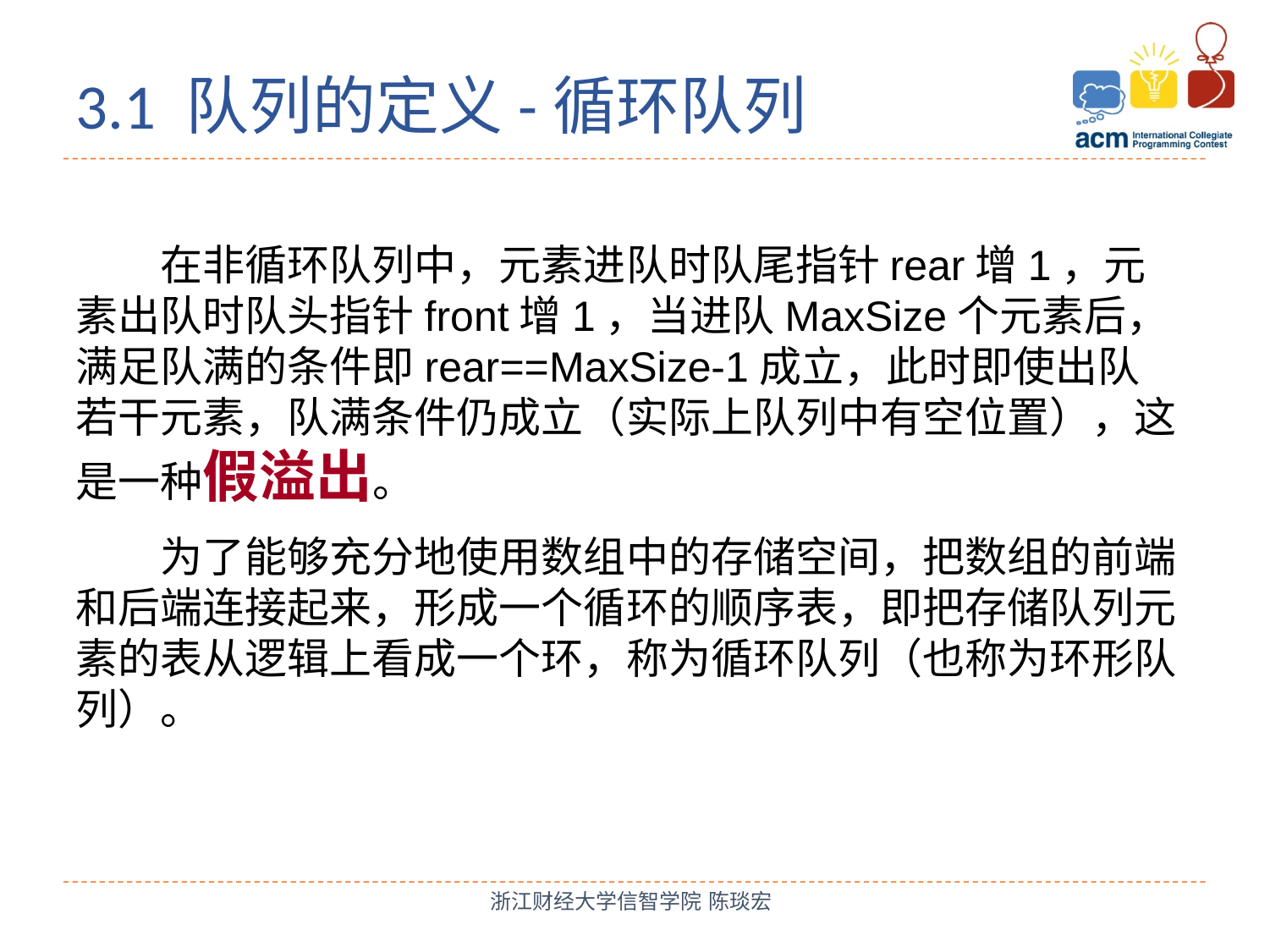

3.1 队列的定义-循环队列
　　在非循环队列中，元素进队时队尾指针rear增1，元素出队时队头指针front增1，当进队MaxSize个元素后，满足队满的条件即rear==MaxSize-1成立，此时即使出队若干元素，队满条件仍成立（实际上队列中有空位置），这是一种假溢出。
　　为了能够充分地使用数组中的存储空间，把数组的前端和后端连接起来，形成一个循环的顺序表，即把存储队列元素的表从逻辑上看成一个环，称为循环队列（也称为环形队列）。
浙江财经大学信智学院 陈琰宏
7